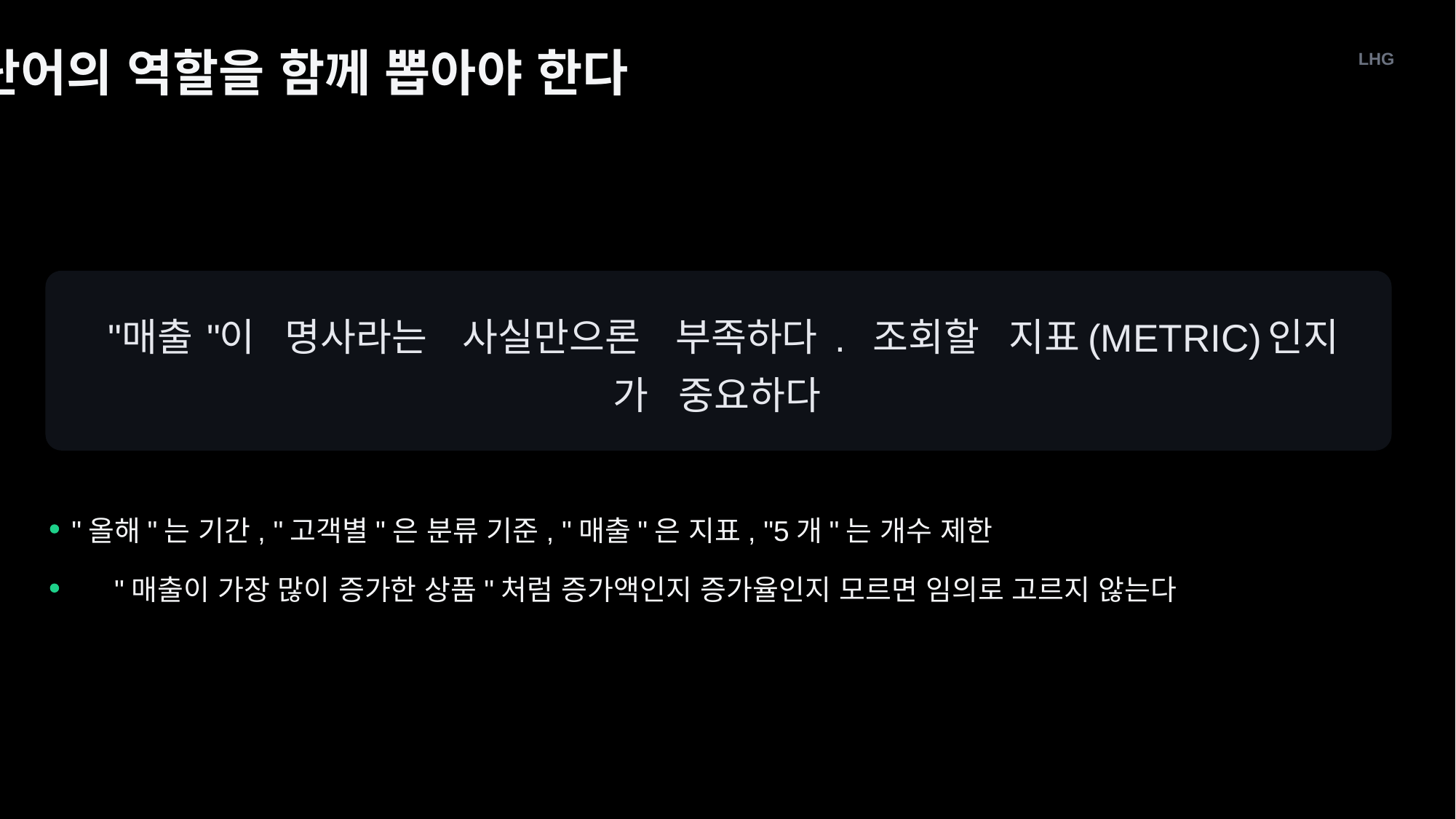

단어의 역할을 함께 뽑아야 한다
LHG

매출
이
명사라는
사실만으론
부족하다
조회할
지표
인지
"
"

.

(METRIC)
가
중요하다

"올해"는 기간, "고객별"은 분류 기준, "매출"은 지표, "5개"는 개수 제한

"매출이 가장 많이 증가한 상품"처럼 증가액인지 증가율인지 모르면 임의로 고르지 않는다